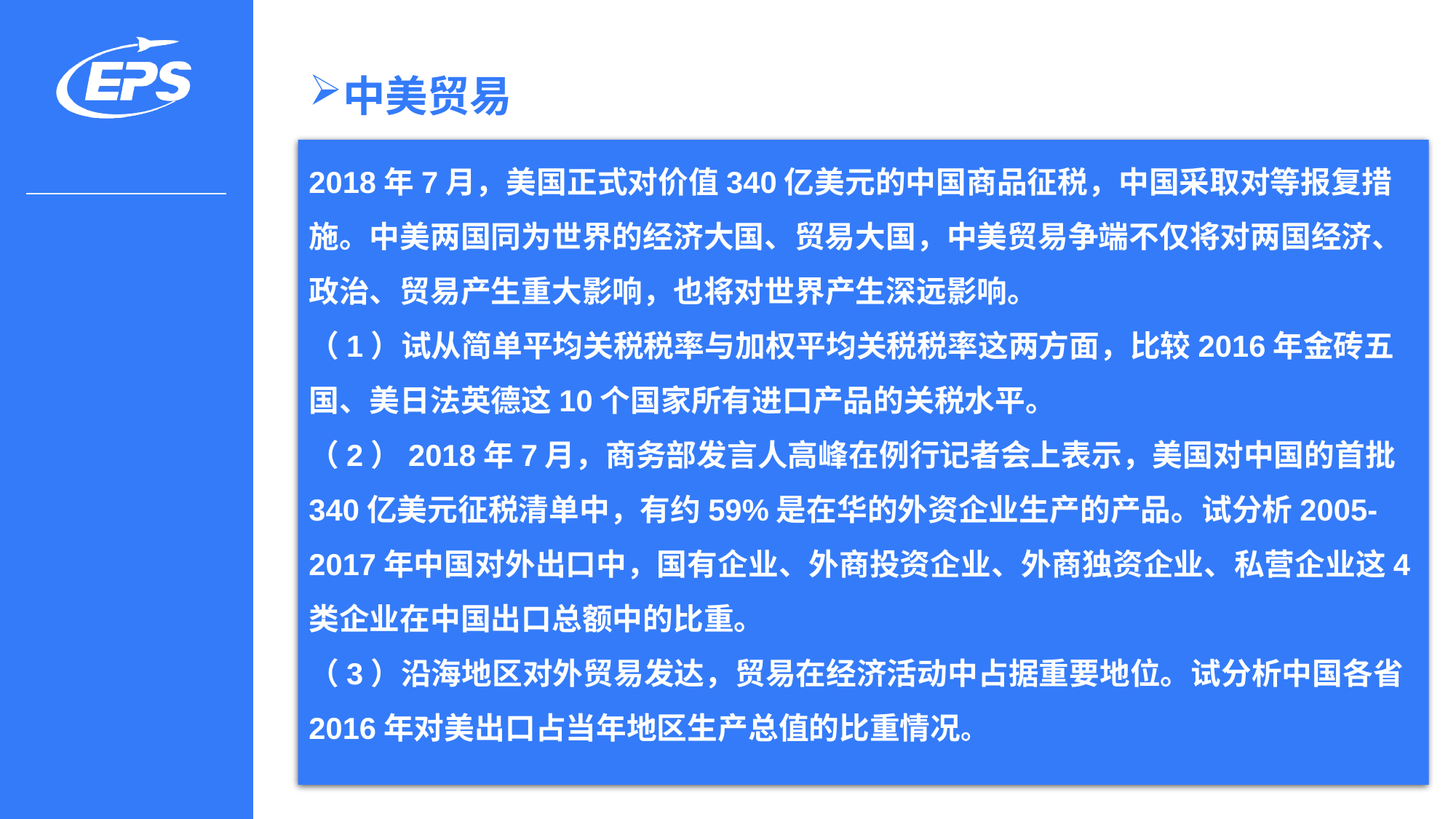

中美贸易
2018年7月，美国正式对价值340亿美元的中国商品征税，中国采取对等报复措施。中美两国同为世界的经济大国、贸易大国，中美贸易争端不仅将对两国经济、政治、贸易产生重大影响，也将对世界产生深远影响。
（1）试从简单平均关税税率与加权平均关税税率这两方面，比较2016年金砖五国、美日法英德这10个国家所有进口产品的关税水平。
（2）2018年7月，商务部发言人高峰在例行记者会上表示，美国对中国的首批340亿美元征税清单中，有约59%是在华的外资企业生产的产品。试分析2005-2017年中国对外出口中，国有企业、外商投资企业、外商独资企业、私营企业这4类企业在中国出口总额中的比重。
（3）沿海地区对外贸易发达，贸易在经济活动中占据重要地位。试分析中国各省2016年对美出口占当年地区生产总值的比重情况。

#